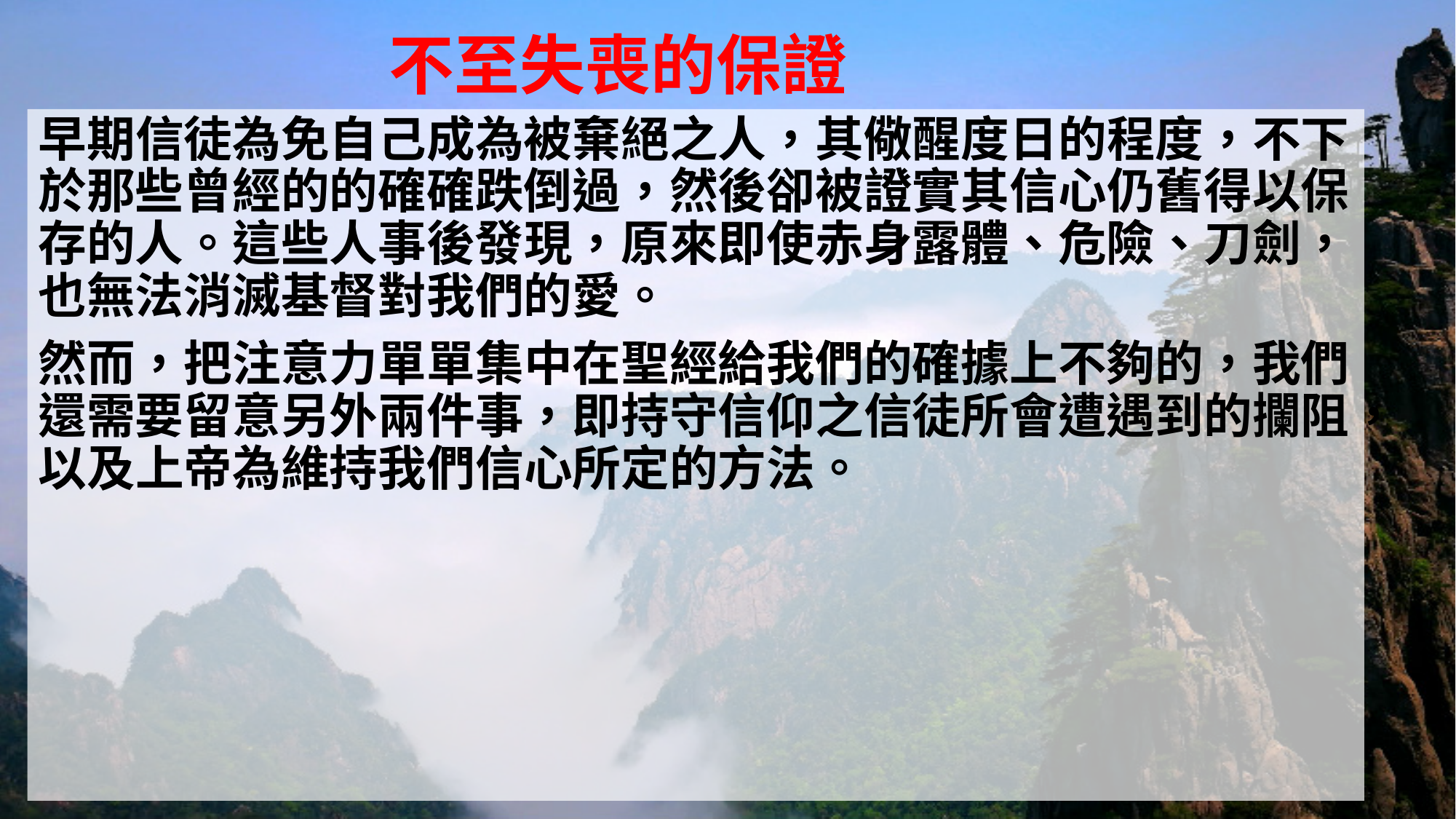

# 不至失喪的保證
早期信徒為免自己成為被棄絕之人，其儆醒度日的程度，不下於那些曾經的的確確跌倒過，然後卻被證實其信心仍舊得以保存的人。這些人事後發現，原來即使赤身露體、危險、刀劍，也無法消滅基督對我們的愛。
然而，把注意力單單集中在聖經給我們的確據上不夠的，我們還需要留意另外兩件事，即持守信仰之信徒所會遭遇到的攔阻，以及上帝為維持我們信心所定的方法。